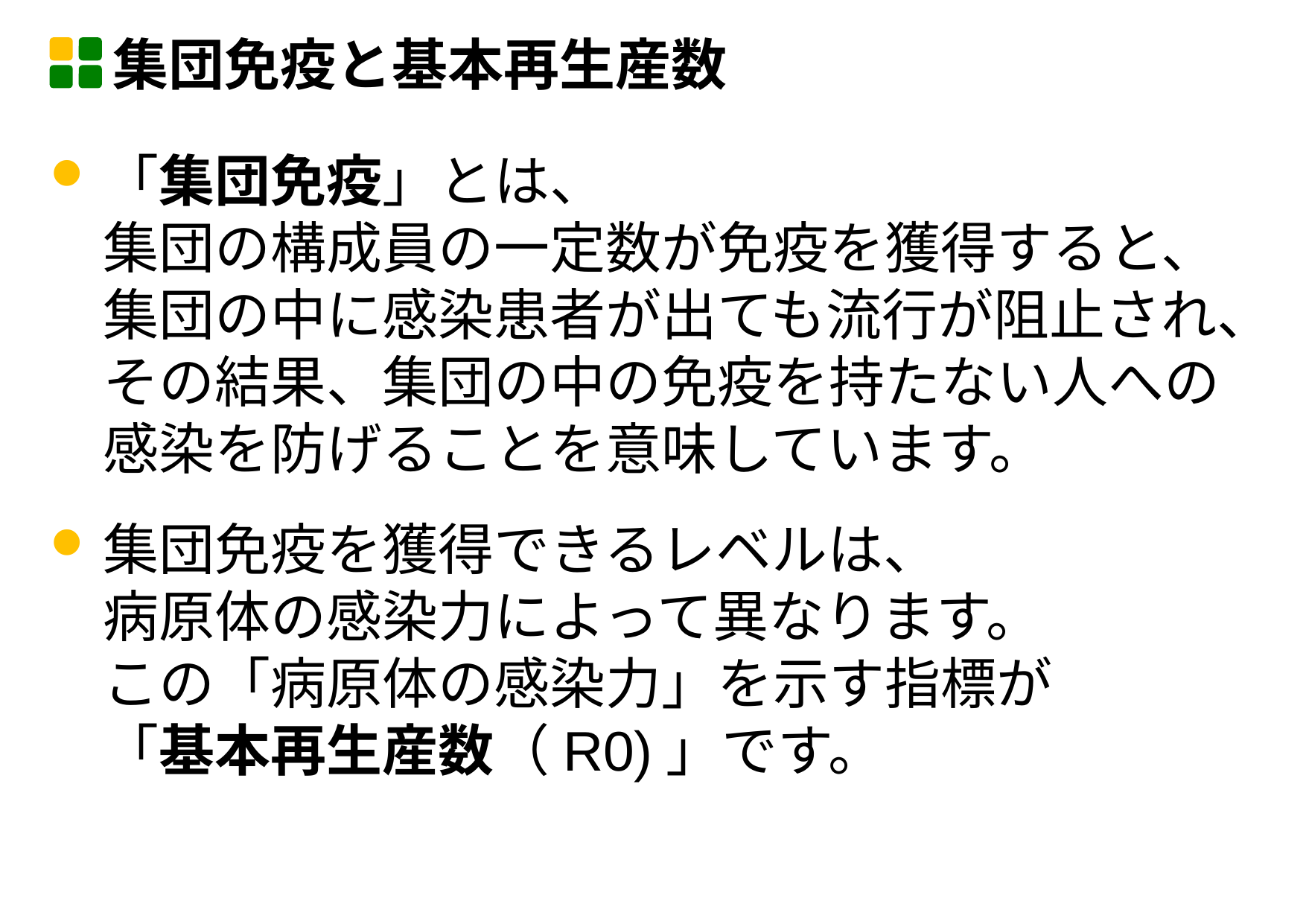

集団免疫と基本再生産数

「集団免疫」とは、
集団の構成員の一定数が免疫を獲得すると、集団の中に感染患者が出ても流行が阻止され、その結果、集団の中の免疫を持たない人への感染を防げることを意味しています。
集団免疫を獲得できるレベルは、
病原体の感染力によって異なります。
この「病原体の感染力」を示す指標が
「基本再生産数（R0)」です。